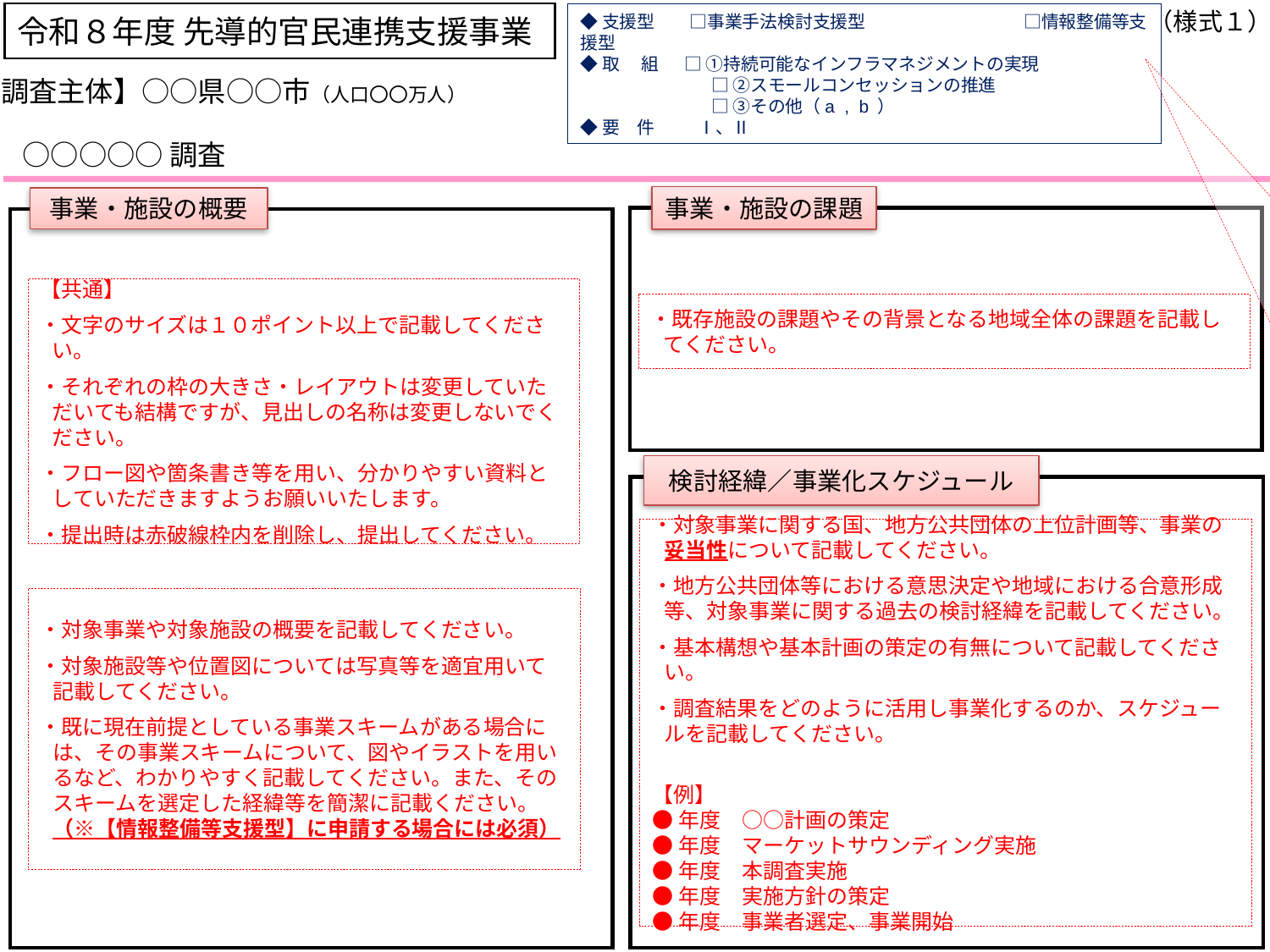

（様式１）
令和８年度 先導的官民連携支援事業
◆支援型　　□事業手法検討支援型　　　　　　　　　□情報整備等支援型
◆取　 組　  □ ①持続可能なインフラマネジメントの実現
　　　　　　　  □ ②スモールコンセッションの推進
　　　　　　　  □ ③その他（a  ,  b ）
◆要　件　  　Ⅰ、Ⅱ
✓
【調査主体】○○県○○市（人口〇〇万人）

# ○○○○○調査
応募する支援類型に✓してください。（複数選択不可）
　例）

・応募する取組に✓してください
例）　□ ①持続可能なインフラマネジメントの実現
　　 　□ ②スモールコンセッション
　　    □ ③その他（ a  ,  b　 ）
※①～③については、該当すると考えられる取組すべてを選択してください。申請書類に記載のある項目のうち、該当しないと判断された項目については除外して審査を行いますが、いずれにも該当しない場合は採択の対象外となります。

・該当する要件の類型を記載してください。（複数選択可）
　Ⅰ：公共施設等運営権制度を活用したPFI事業
   Ⅱ：収益施設の併設・活用など事業収入等で費用を
          回収するPPP/PFI事業
   Ⅲ：公的不動産の有効活用を図るPPP事業
   Ⅳ：サービス購入型などのPPP/PFI事業

事業・施設の課題

事業・施設の概要

☑事業手法検討支援型　　　　　　　　　　□情報整備等支援型
【共通】
・文字のサイズは１０ポイント以上で記載してください。
・それぞれの枠の大きさ・レイアウトは変更していただいても結構ですが、見出しの名称は変更しないでください。
・フロー図や箇条書き等を用い、分かりやすい資料としていただきますようお願いいたします。
・提出時は赤破線枠内を削除し、提出してください。
・既存施設の課題やその背景となる地域全体の課題を記載してください。
✓
✓

検討経緯／事業化スケジュール

・対象事業に関する国、地方公共団体の上位計画等、事業の妥当性について記載してください。
・地方公共団体等における意思決定や地域における合意形成等、対象事業に関する過去の検討経緯を記載してください。
・基本構想や基本計画の策定の有無について記載してください。
・調査結果をどのように活用し事業化するのか、スケジュールを記載してください。

【例】
●年度　○○計画の策定
●年度　マーケットサウンディング実施
●年度　本調査実施
●年度　実施方針の策定
●年度　事業者選定、事業開始
・対象事業や対象施設の概要を記載してください。
・対象施設等や位置図については写真等を適宜用いて記載してください。
・既に現在前提としている事業スキームがある場合には、その事業スキームについて、図やイラストを用いるなど、わかりやすく記載してください。また、そのスキームを選定した経緯等を簡潔に記載ください。（※【情報整備等支援型】に申請する場合には必須）